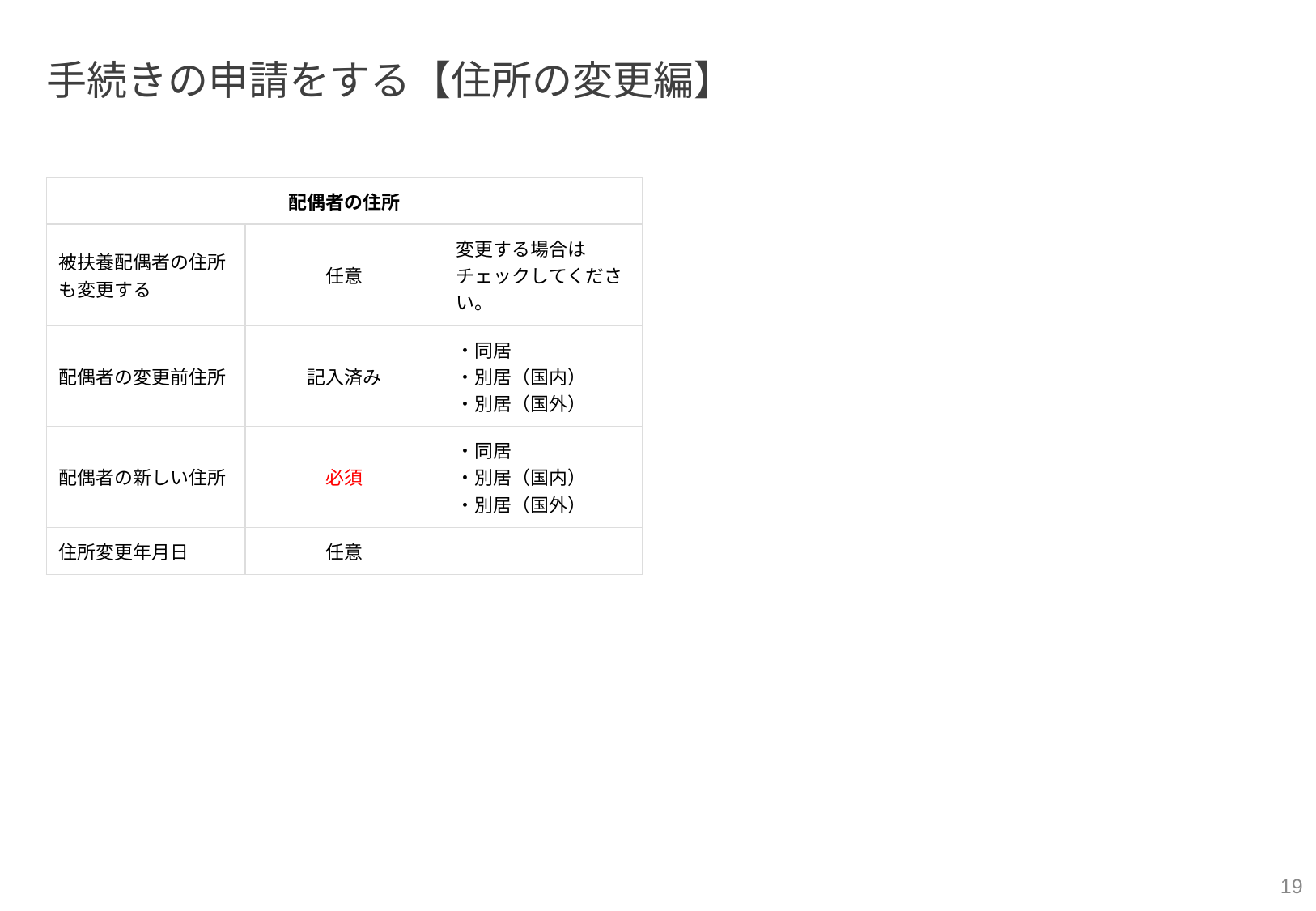

手続きの申請をする【住所の変更編】
| 配偶者の住所 |  |  |
| --- | --- | --- |
| 被扶養配偶者の住所も変更する | 任意 | 変更する場合はチェックしてください。 |
| 配偶者の変更前住所 | 記入済み | ・同居 ・別居（国内） ・別居（国外） |
| 配偶者の新しい住所 | 必須 | ・同居 ・別居（国内） ・別居（国外） |
| 住所変更年月日 | 任意 |  |
19